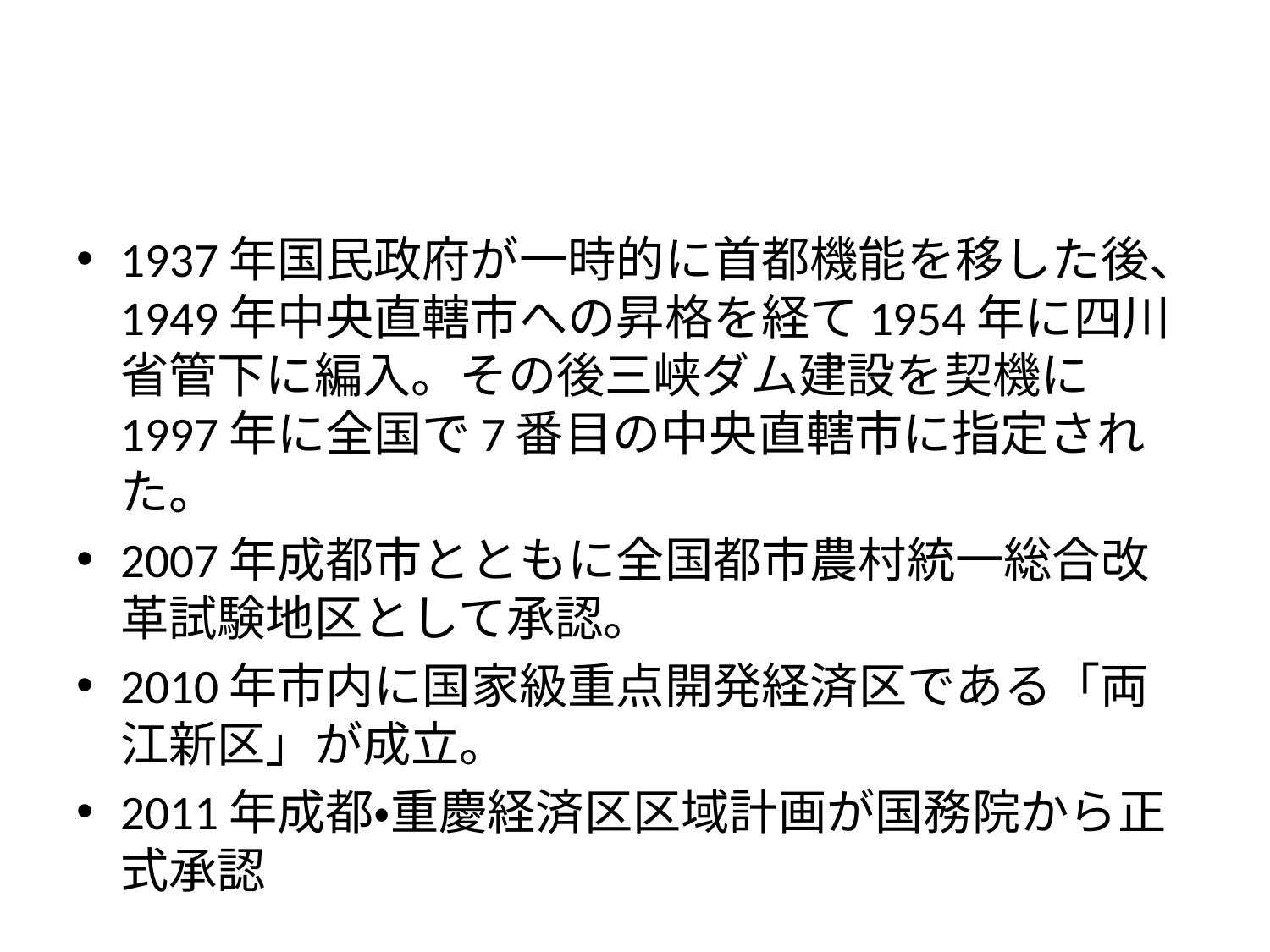

#
1937年国民政府が一時的に首都機能を移した後、1949年中央直轄市への昇格を経て1954年に四川省管下に編入。その後三峡ダム建設を契機に1997年に全国で7番目の中央直轄市に指定された。
2007年成都市とともに全国都市農村統一総合改革試験地区として承認。
2010年市内に国家級重点開発経済区である「両江新区」が成立。
2011年成都・重慶経済区区域計画が国務院から正式承認